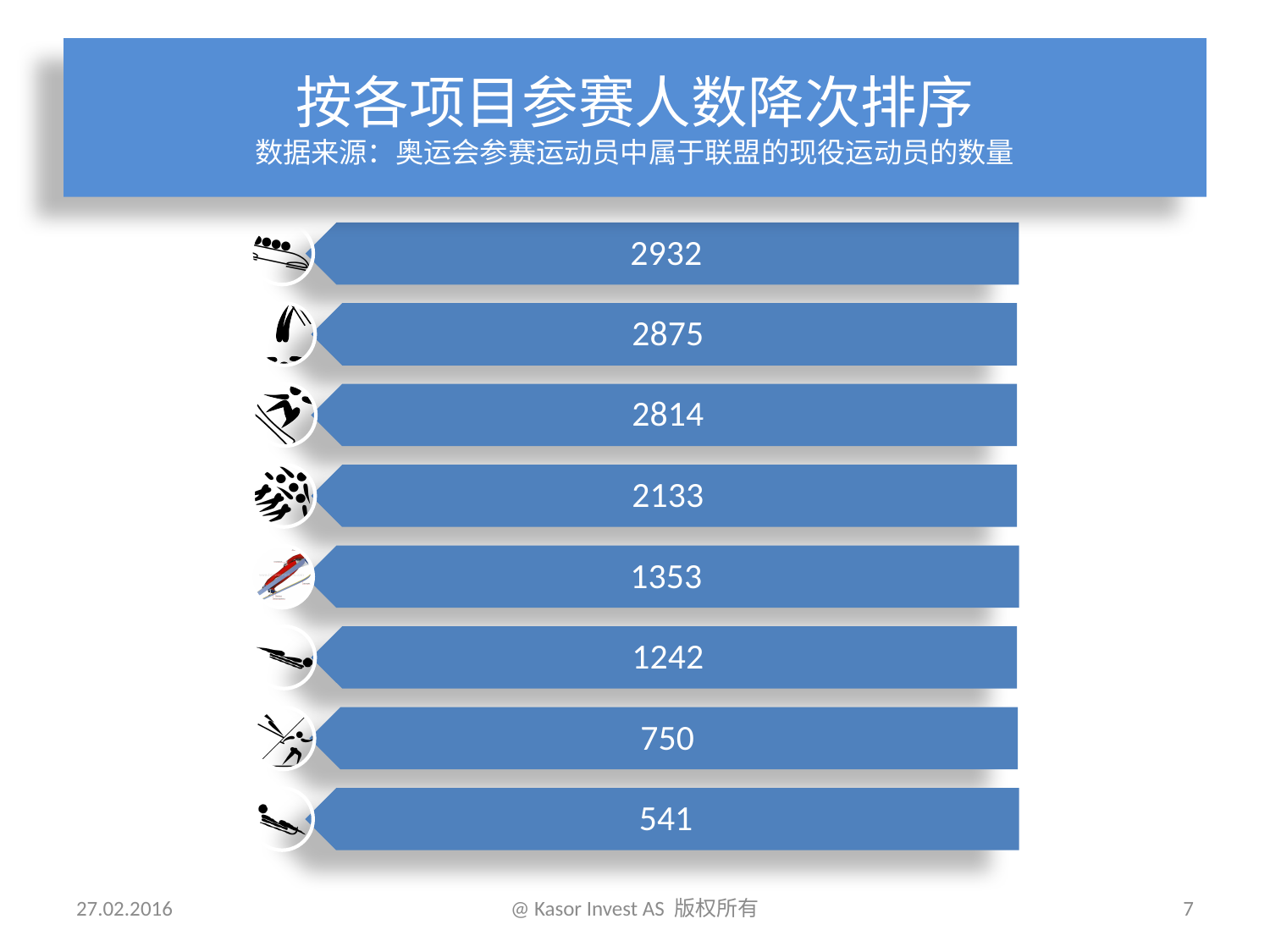

# 按各项目参赛人数降次排序 数据来源：奥运会参赛运动员中属于联盟的现役运动员的数量
2932
2875
2814
2133
1353
1242
750
541
27.02.2016
@ Kasor Invest AS 版权所有
7